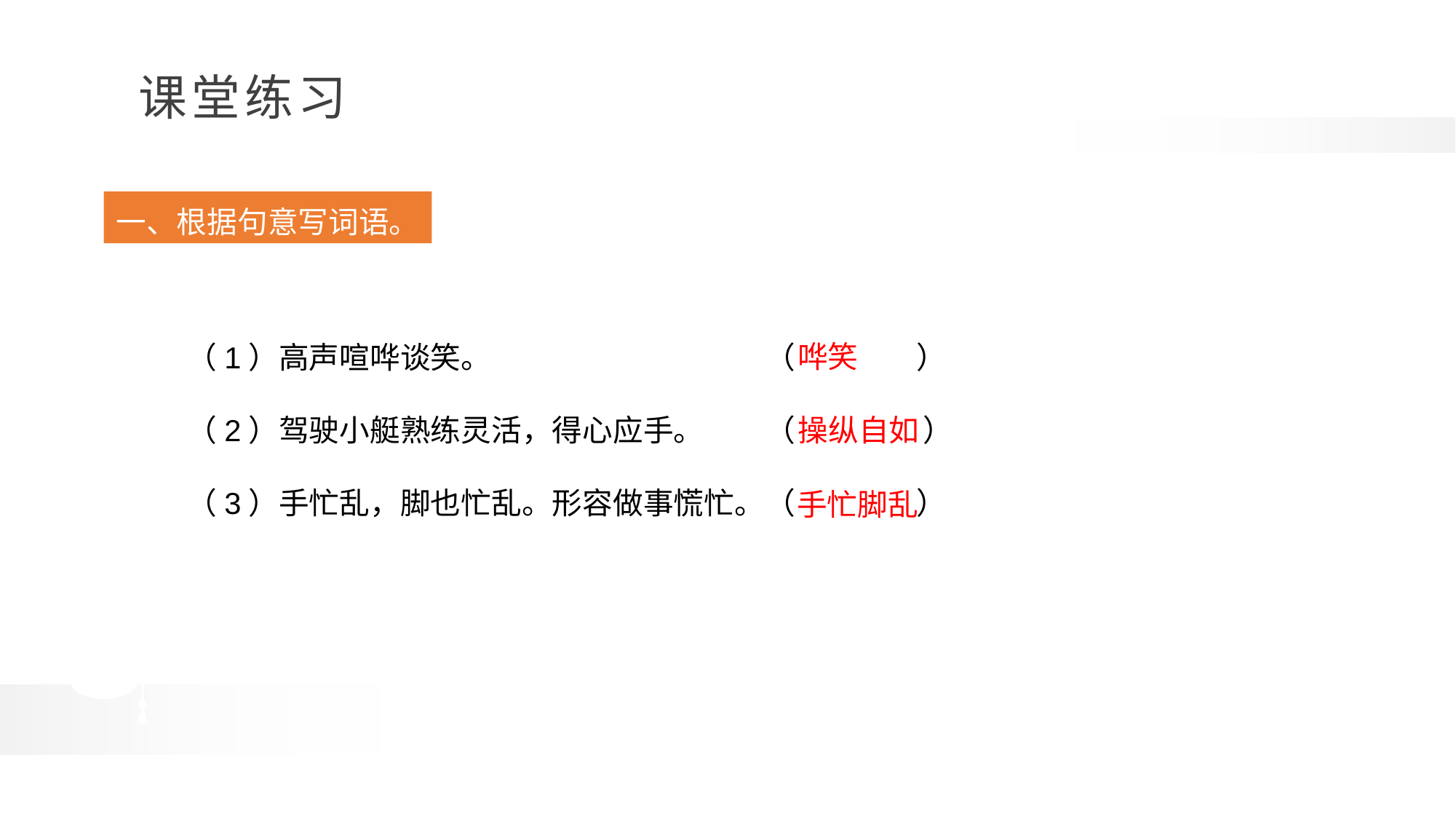

一、根据句意写词语。
哗笑
（1）高声喧哗谈笑。　　　　　　　　　（                  ）

（2）驾驶小艇熟练灵活，得心应手。　　（                   ）

（3）手忙乱，脚也忙乱。形容做事慌忙。（                  ）
操纵自如
手忙脚乱